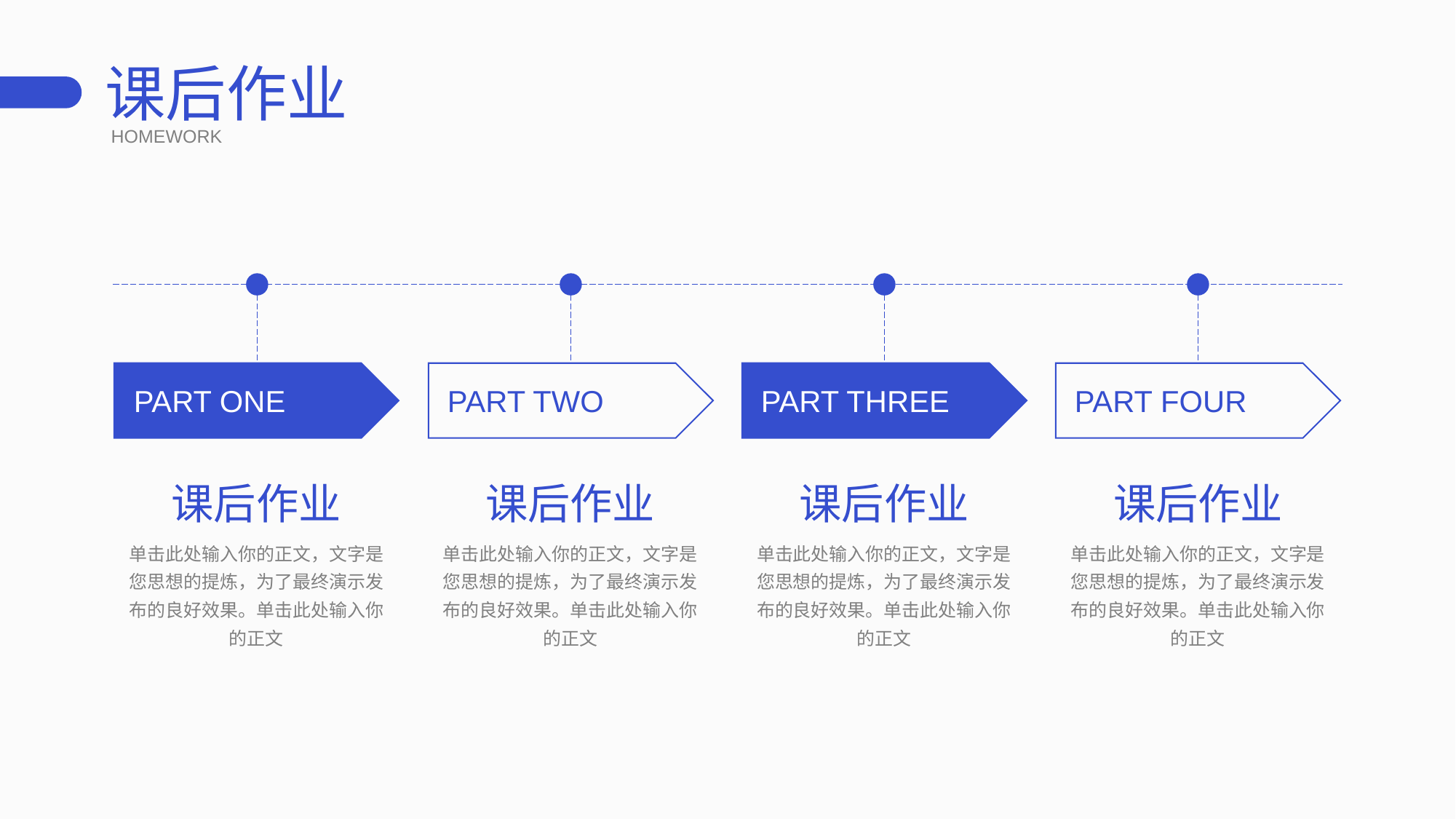

课后作业

HOMEWORK

PART ONE
PART TWO
PART THREE
PART FOUR
课后作业
课后作业
课后作业
课后作业
单击此处输入你的正文，文字是您思想的提炼，为了最终演示发布的良好效果。单击此处输入你的正文
单击此处输入你的正文，文字是您思想的提炼，为了最终演示发布的良好效果。单击此处输入你的正文
单击此处输入你的正文，文字是您思想的提炼，为了最终演示发布的良好效果。单击此处输入你的正文
单击此处输入你的正文，文字是您思想的提炼，为了最终演示发布的良好效果。单击此处输入你的正文